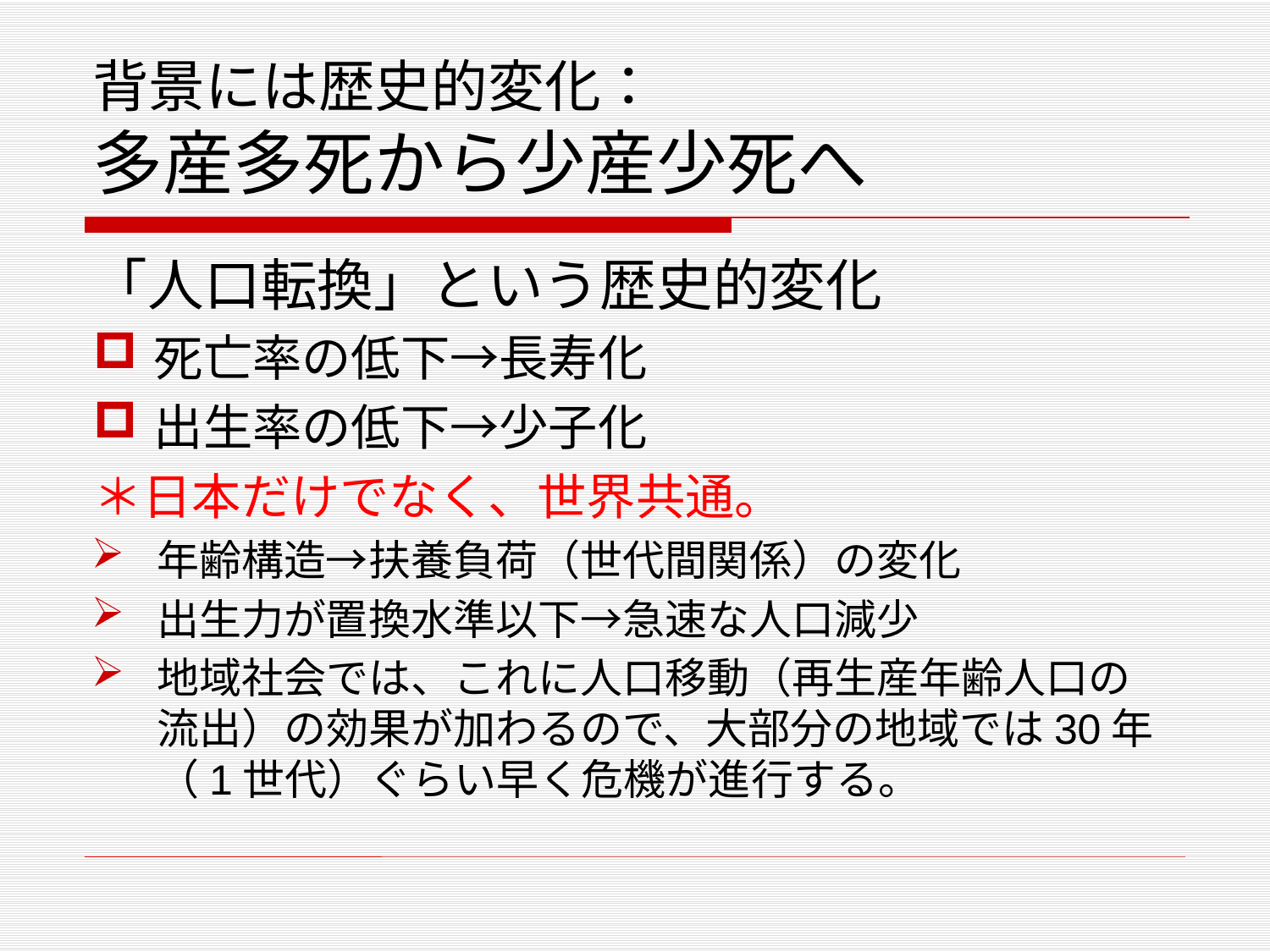

# 背景には歴史的変化： 多産多死から少産少死へ
「人口転換」という歴史的変化
死亡率の低下→長寿化
出生率の低下→少子化
＊日本だけでなく、世界共通。
年齢構造→扶養負荷（世代間関係）の変化
出生力が置換水準以下→急速な人口減少
地域社会では、これに人口移動（再生産年齢人口の流出）の効果が加わるので、大部分の地域では30年（1世代）ぐらい早く危機が進行する。